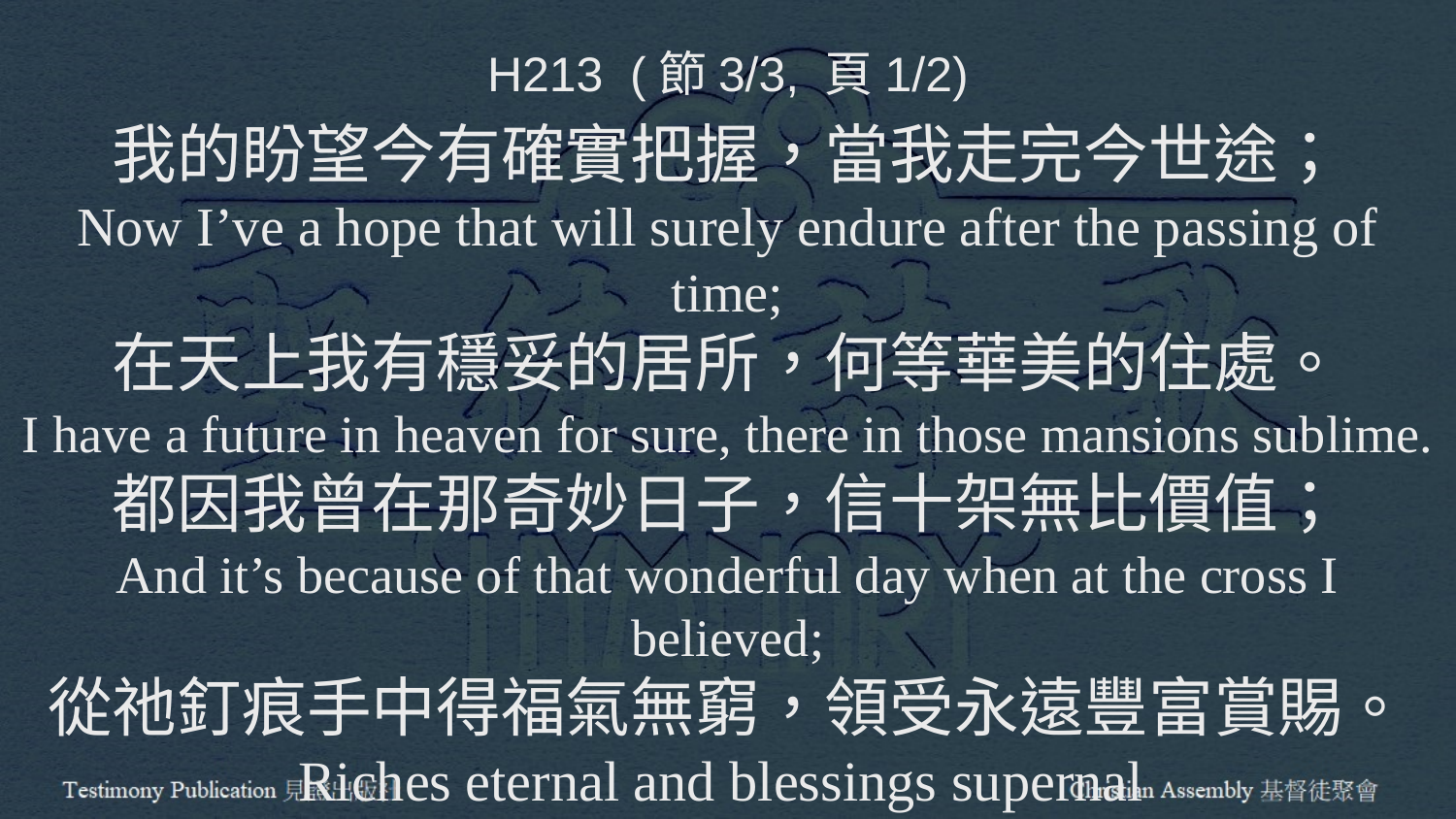

H213  (節3/3, 頁1/2)
我的盼望今有確實把握，當我走完今世途；
Now I’ve a hope that will surely endure after the passing of time;
在天上我有穩妥的居所，何等華美的住處。
I have a future in heaven for sure, there in those mansions sublime.
都因我曾在那奇妙日子，信十架無比價值；
And it’s because of that wonderful day when at the cross I believed;
從祂釘痕手中得福氣無窮，領受永遠豐富賞賜。
Riches eternal and blessings supernal
From His precious hand I received.